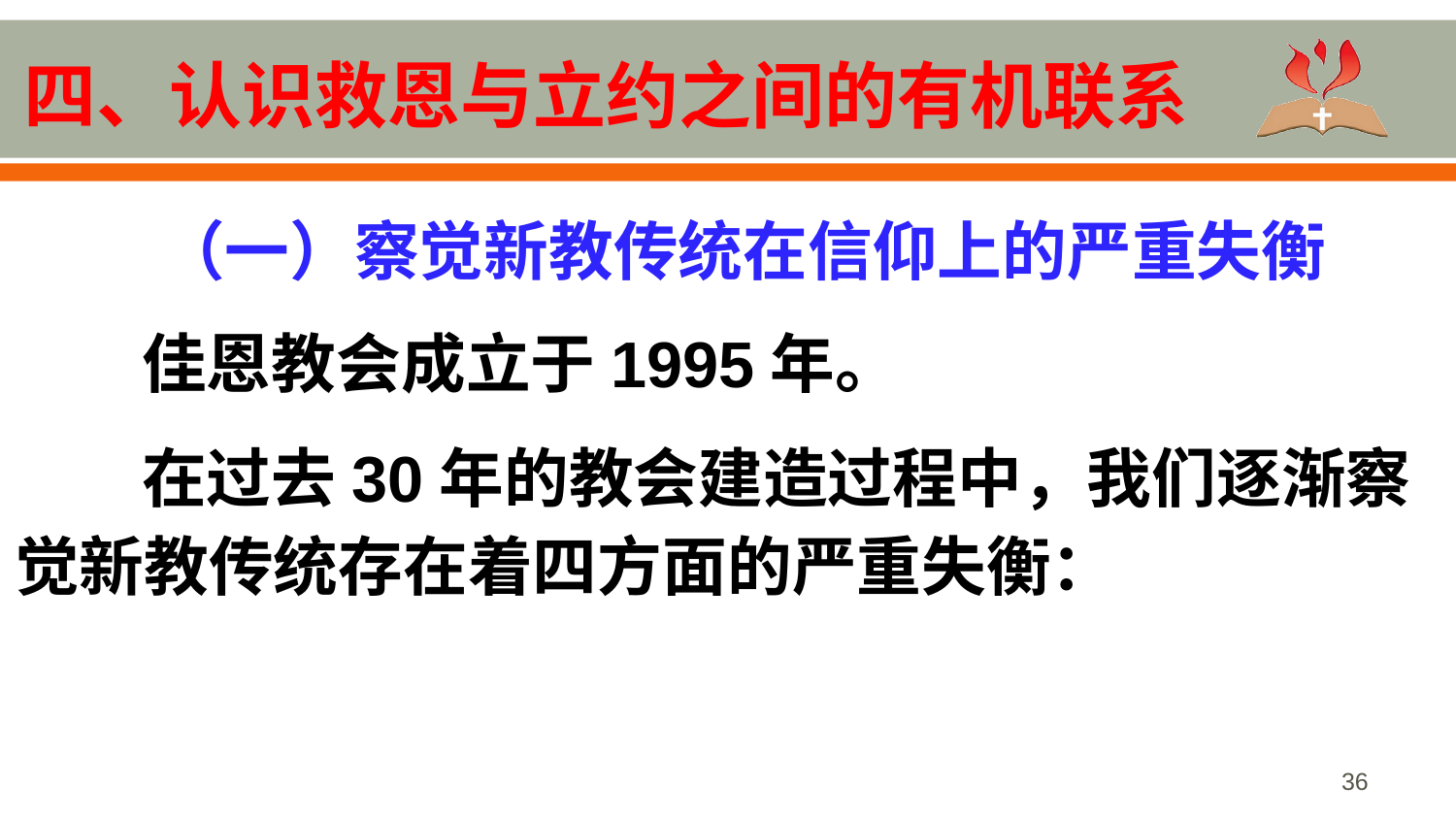

# 四、认识救恩与立约之间的有机联系
	（一）察觉新教传统在信仰上的严重失衡
佳恩教会成立于1995年。
在过去30年的教会建造过程中，我们逐渐察觉新教传统存在着四方面的严重失衡：

36